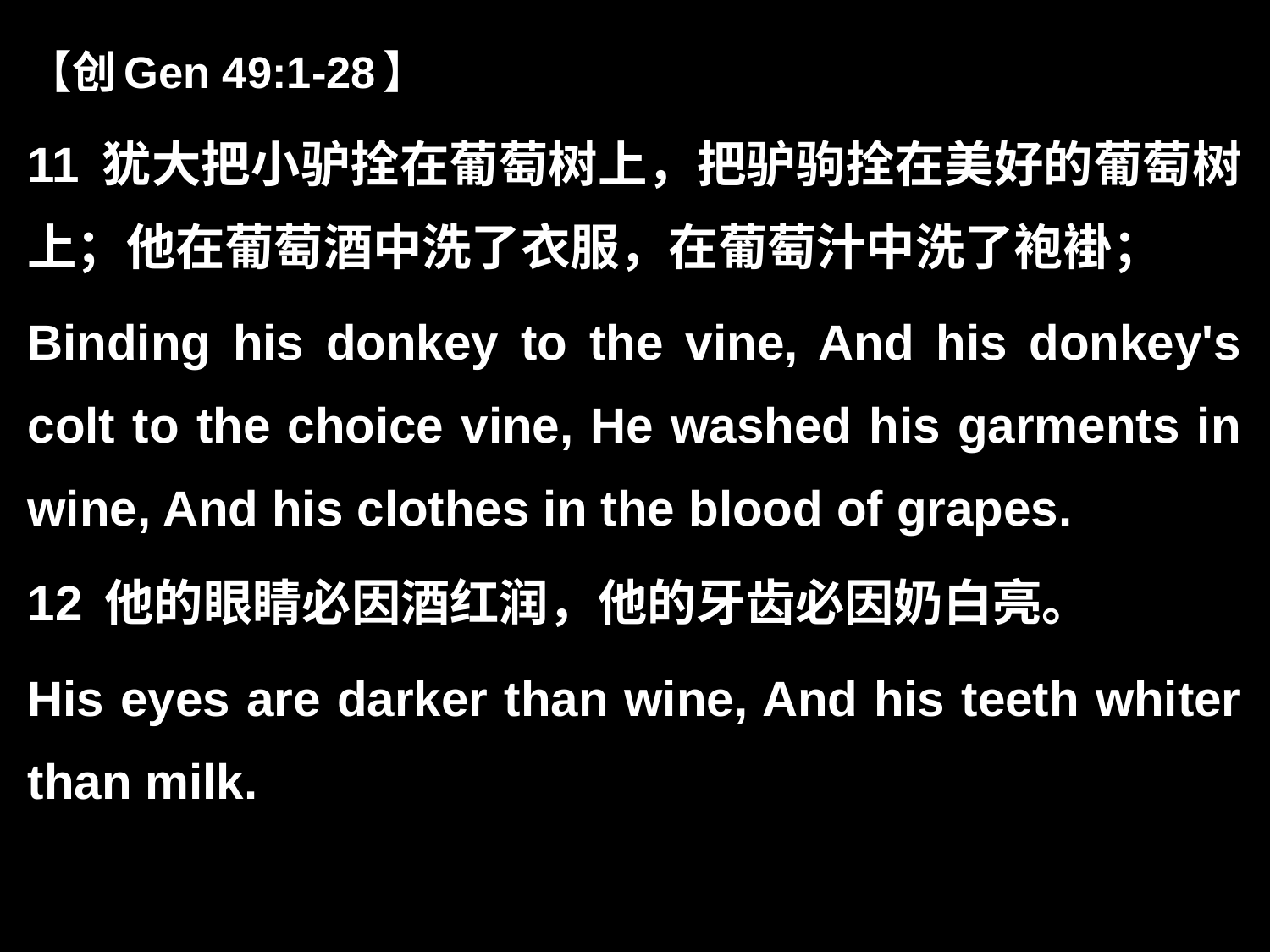

【创Gen 49:1-28】
11 犹大把小驴拴在葡萄树上，把驴驹拴在美好的葡萄树上；他在葡萄酒中洗了衣服，在葡萄汁中洗了袍褂；
Binding his donkey to the vine, And his donkey's colt to the choice vine, He washed his garments in wine, And his clothes in the blood of grapes.
12 他的眼睛必因酒红润，他的牙齿必因奶白亮。
His eyes are darker than wine, And his teeth whiter than milk.